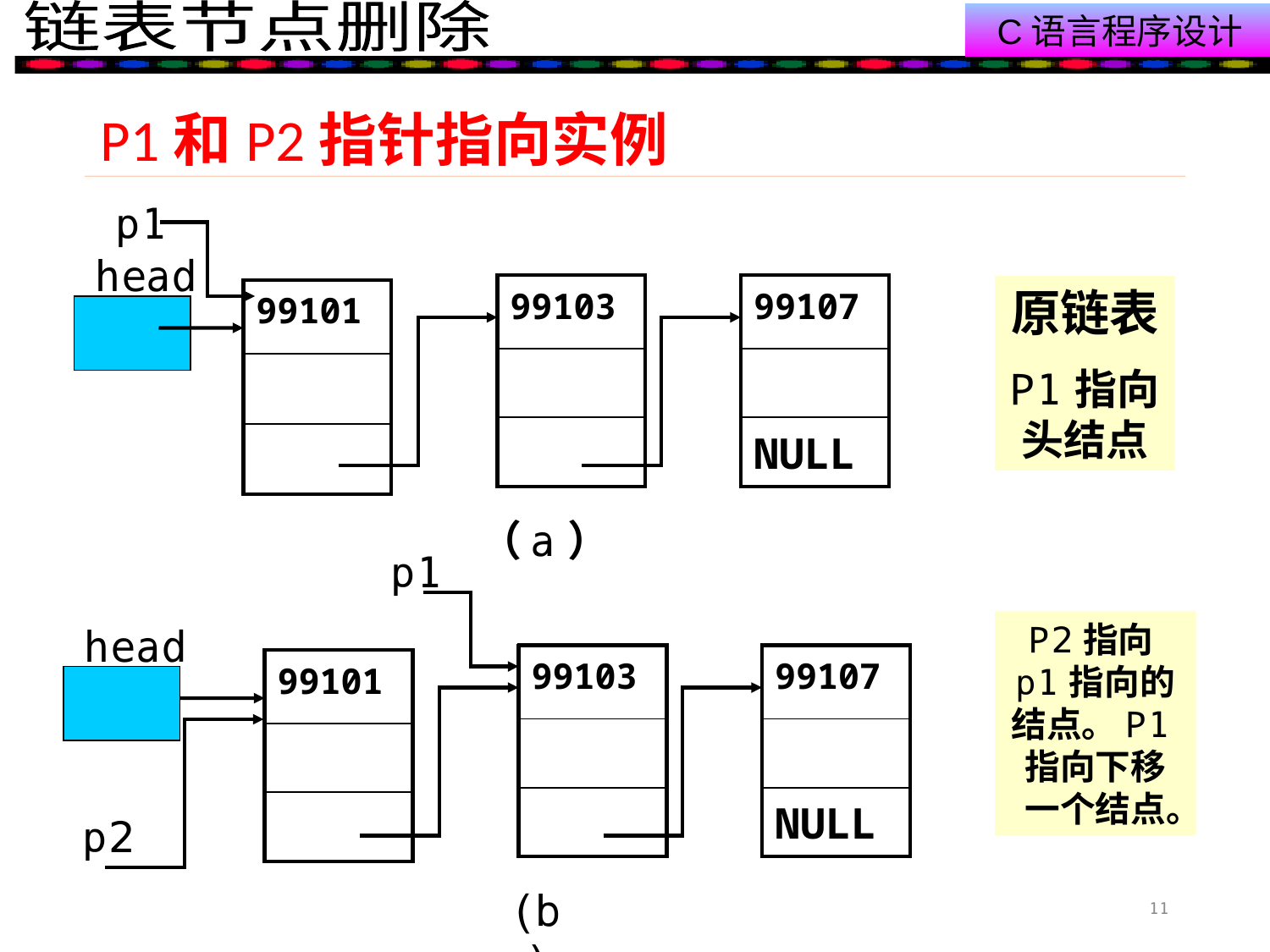

# P1和P2指针指向实例
p1
head
| 99103 |
| --- |
|  |
|  |
| 99107 |
| --- |
|  |
| NULL |
原链表
P1指向头结点
| 99101 |
| --- |
|  |
|  |

（a）
p1
P2指向p1指向的结点。P1指向下移一个结点。
head
| 99103 |
| --- |
|  |
|  |
| 99107 |
| --- |
|  |
| NULL |
| 99101 |
| --- |
|  |
|  |

p2
(b)
11